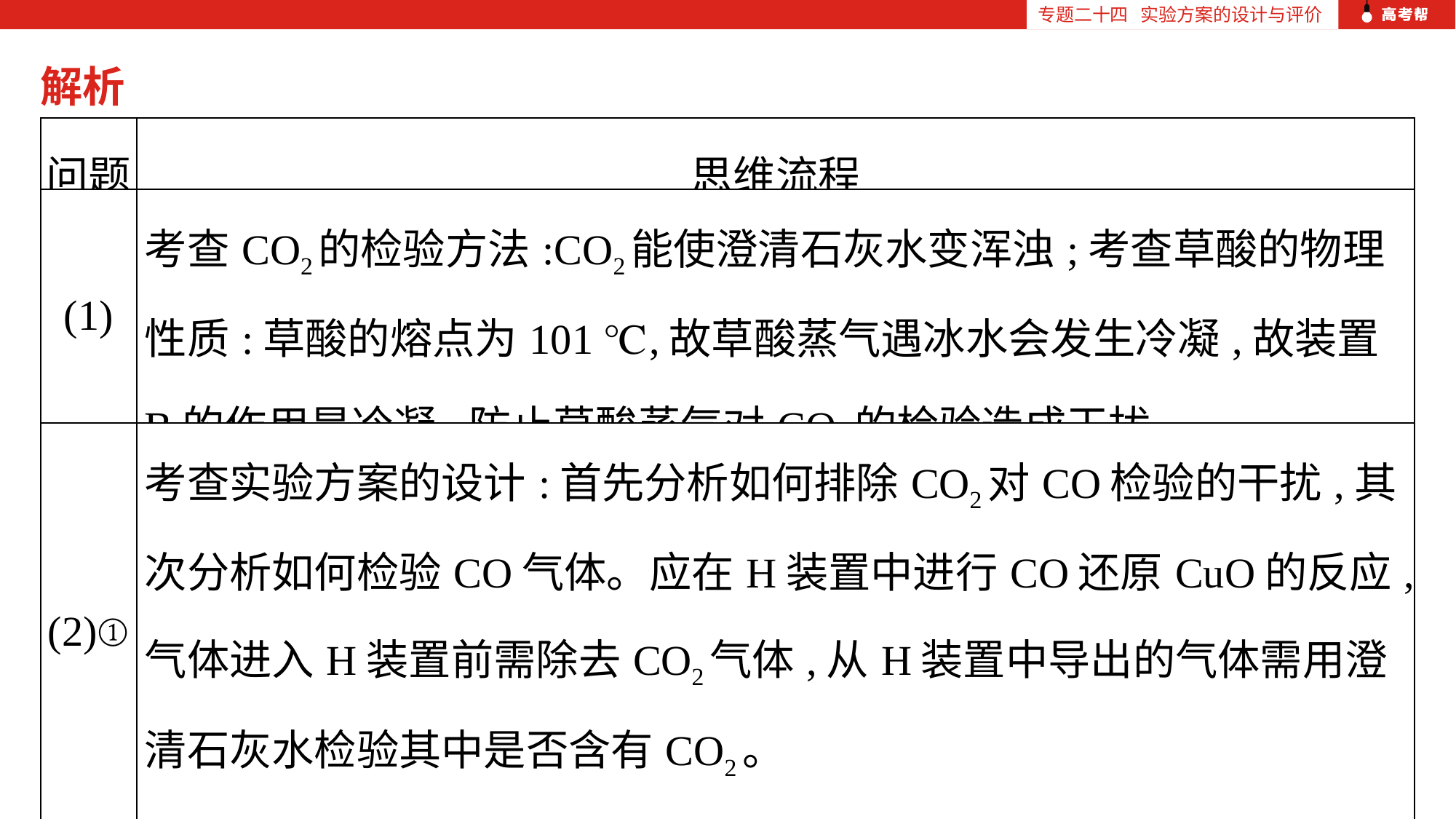

专题二十四   实验方案的设计与评价
解析

| 问题 | 思维流程 |
| --- | --- |
| (1) | 考查CO2的检验方法:CO2能使澄清石灰水变浑浊;考查草酸的物理性质:草酸的熔点为101 ℃,故草酸蒸气遇冰水会发生冷凝,故装置B的作用是冷凝,防止草酸蒸气对CO2的检验造成干扰 |
| (2)① | 考查实验方案的设计:首先分析如何排除CO2对CO检验的干扰,其次分析如何检验CO气体。应在H装置中进行CO还原CuO的反应,气体进入H装置前需除去CO2气体,从H装置中导出的气体需用澄清石灰水检验其中是否含有CO2。 再设计实验流程: |